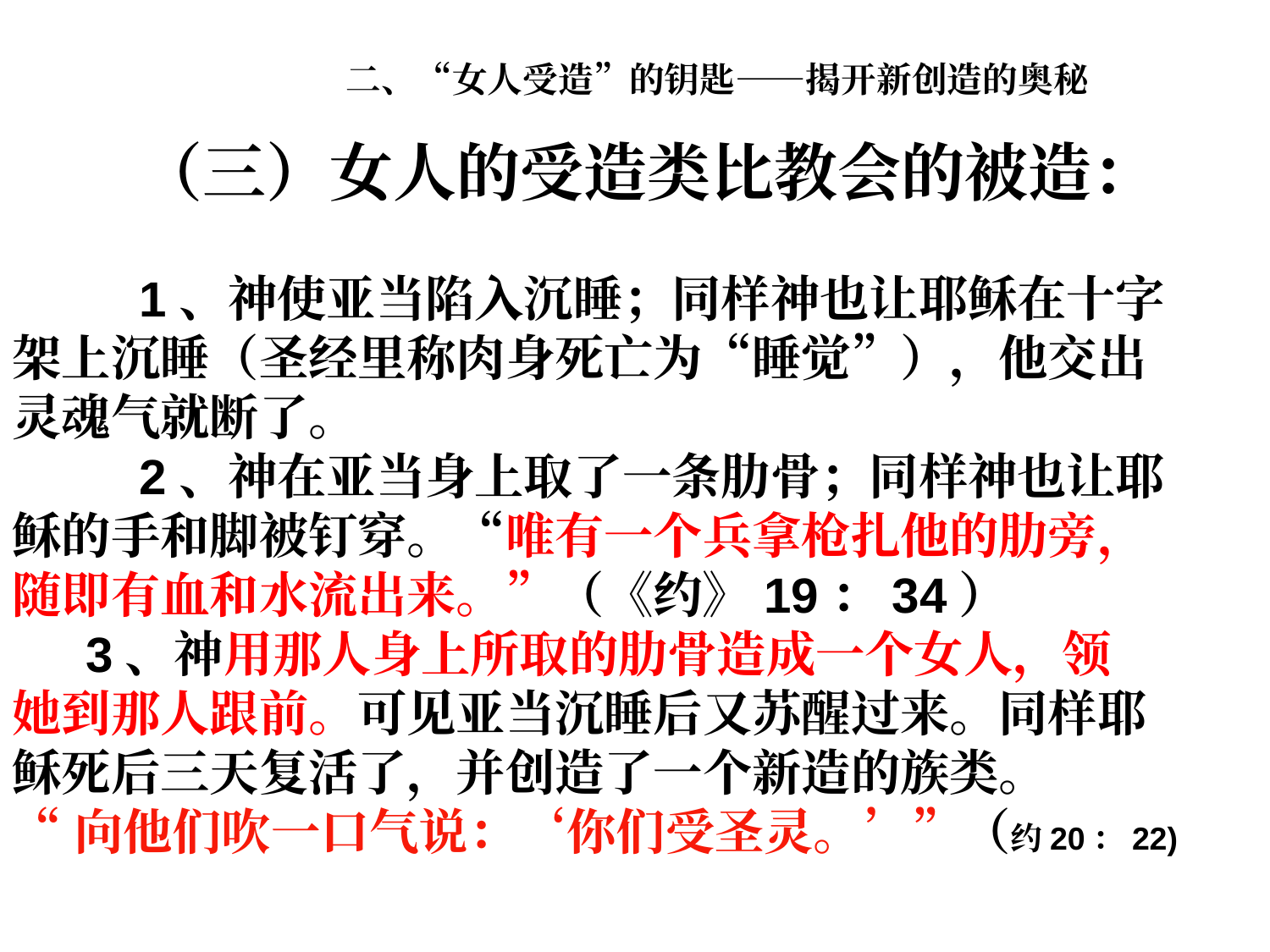

# 二、“女人受造”的钥匙——揭开新创造的奥秘
	（三）女人的受造类比教会的被造：

	1、神使亚当陷入沉睡；同样神也让耶稣在十字
架上沉睡（圣经里称肉身死亡为“睡觉”），他交出
灵魂气就断了。
	2、神在亚当身上取了一条肋骨；同样神也让耶
稣的手和脚被钉穿。“唯有一个兵拿枪扎他的肋旁，
随即有血和水流出来。”（《约》19：34）
     3、神用那人身上所取的肋骨造成一个女人，领
她到那人跟前。可见亚当沉睡后又苏醒过来。同样耶
稣死后三天复活了，并创造了一个新造的族类。
“向他们吹一口气说：‘你们受圣灵。’”（约20：22)